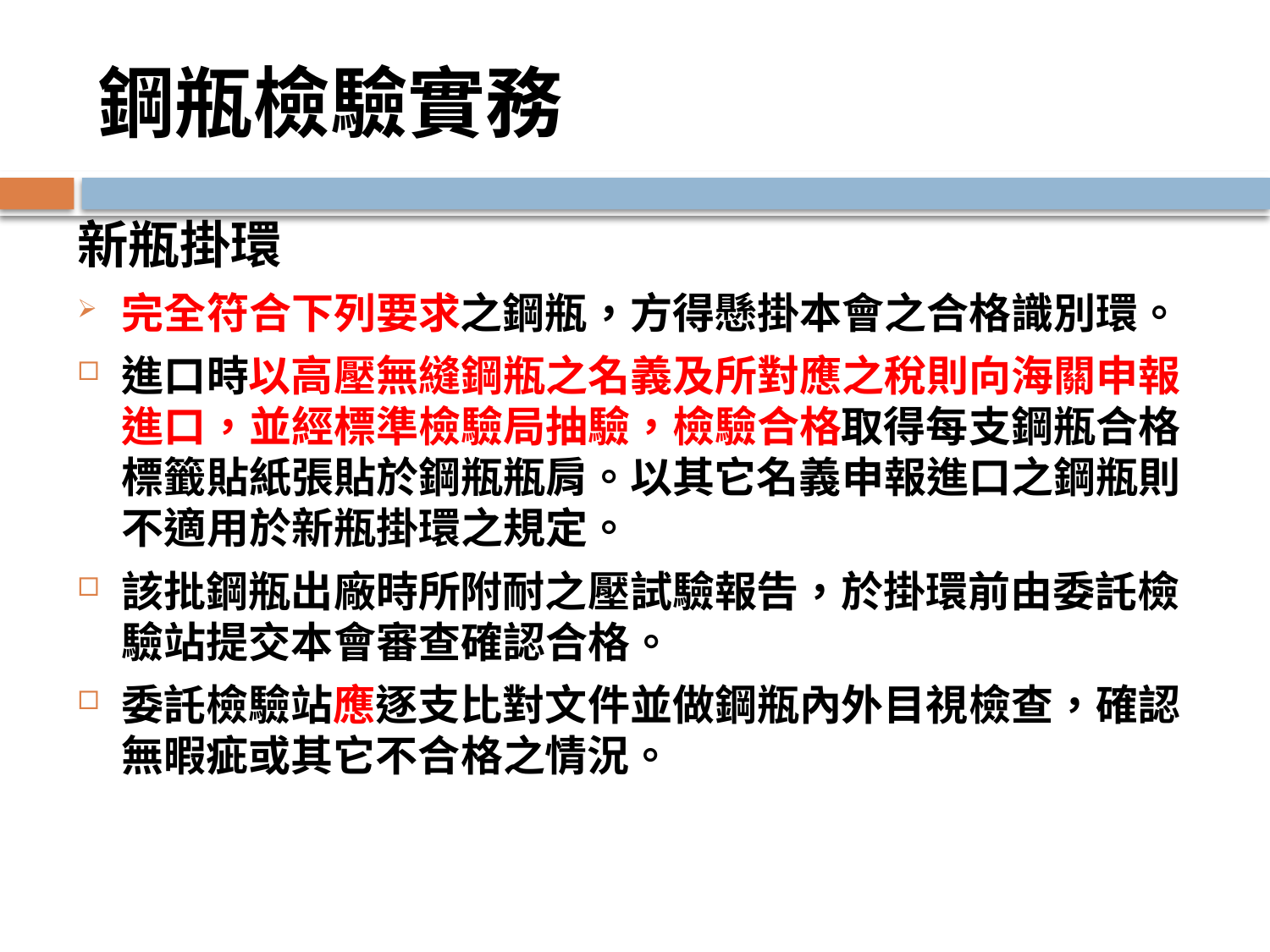

# 鋼瓶檢驗實務
新瓶掛環
完全符合下列要求之鋼瓶，方得懸掛本會之合格識別環。
進口時以高壓無縫鋼瓶之名義及所對應之稅則向海關申報進口，並經標準檢驗局抽驗，檢驗合格取得每支鋼瓶合格標籤貼紙張貼於鋼瓶瓶肩。以其它名義申報進口之鋼瓶則不適用於新瓶掛環之規定。
該批鋼瓶出廠時所附耐之壓試驗報告，於掛環前由委託檢驗站提交本會審查確認合格。
委託檢驗站應逐支比對文件並做鋼瓶內外目視檢查，確認無暇疵或其它不合格之情況。